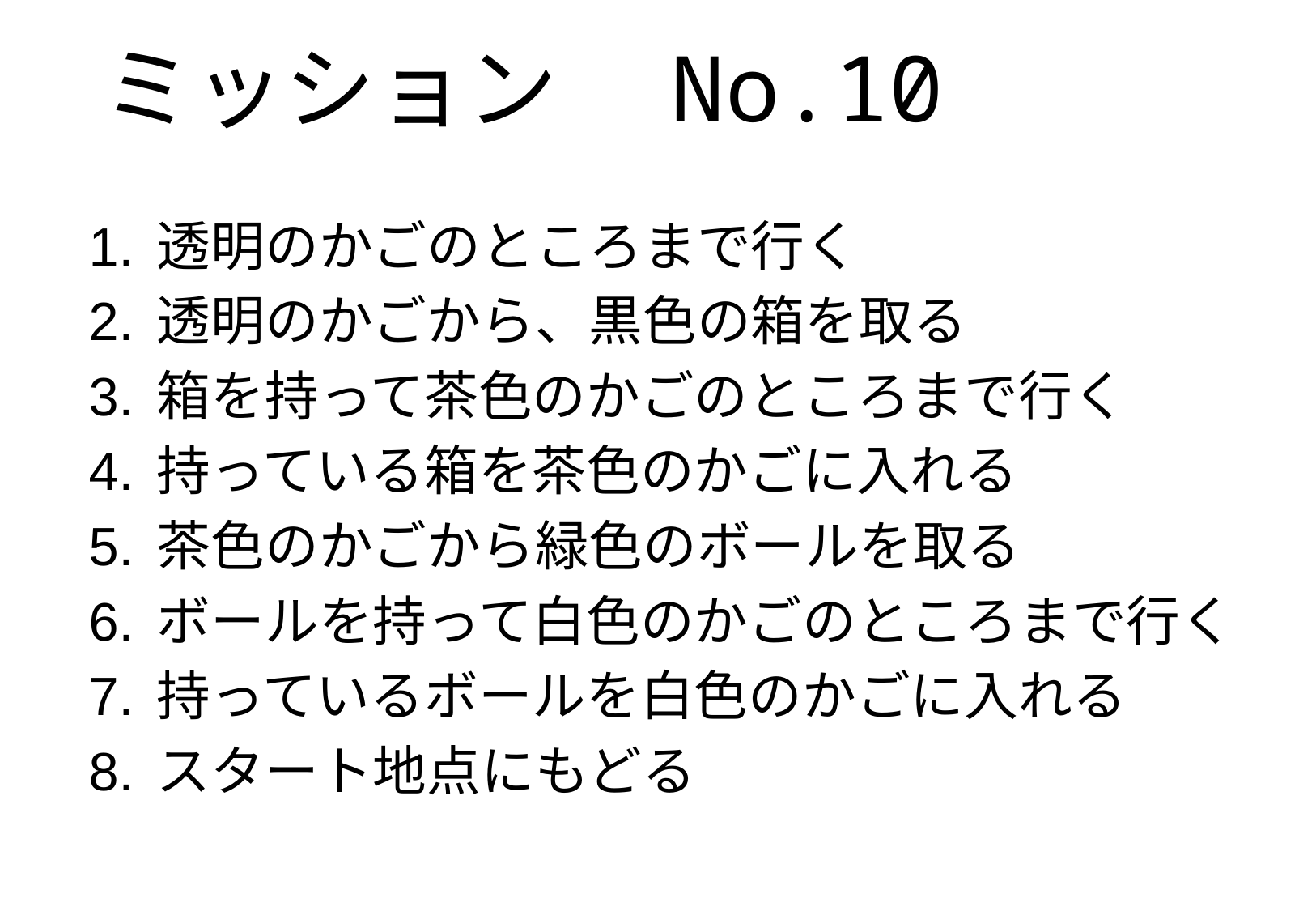

# ミッション　No.10
透明のかごのところまで行く
透明のかごから、黒色の箱を取る
箱を持って茶色のかごのところまで行く
持っている箱を茶色のかごに入れる
茶色のかごから緑色のボールを取る
ボールを持って白色のかごのところまで行く
持っているボールを白色のかごに入れる
スタート地点にもどる